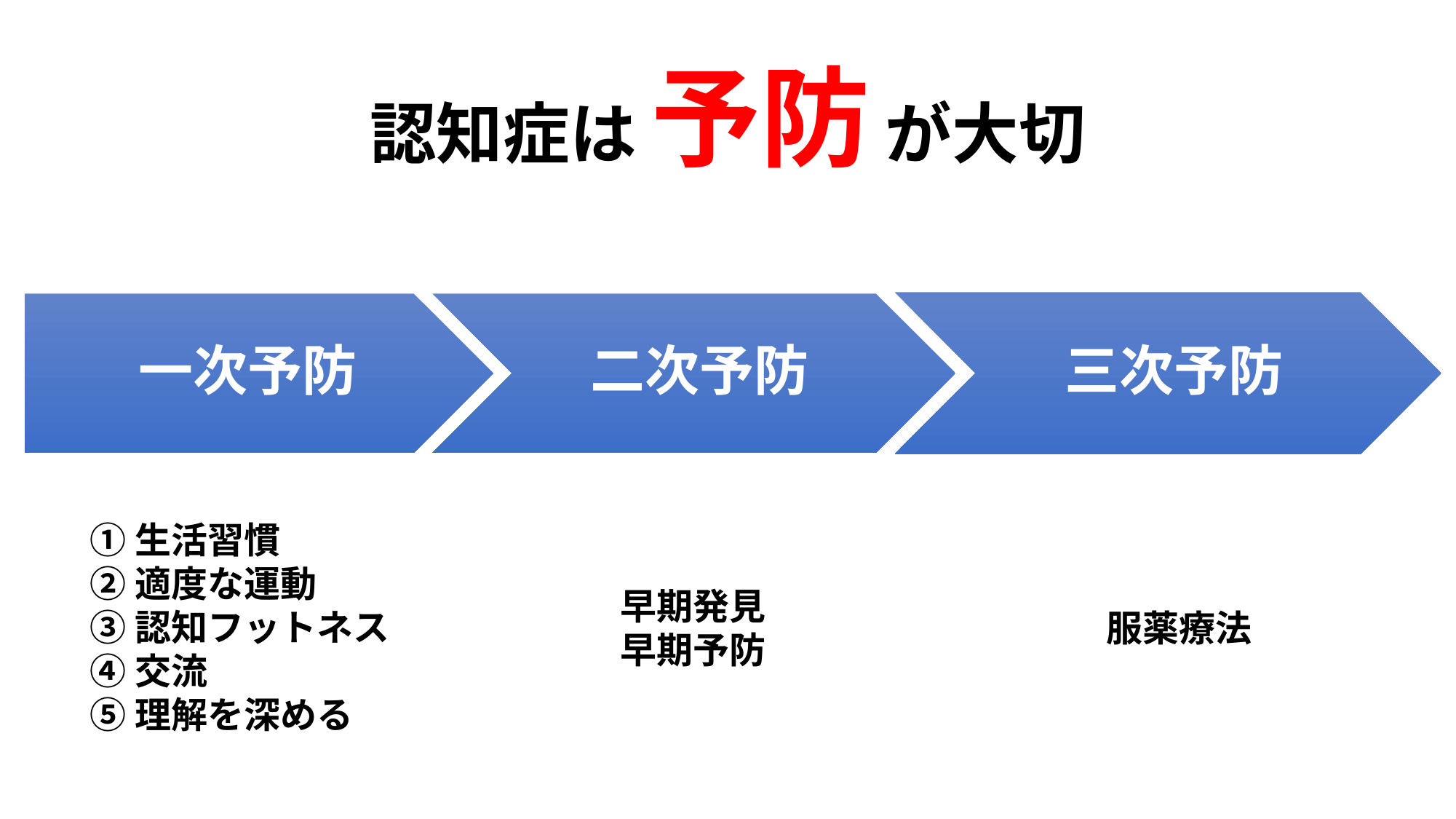

# 認知症は 予防 が大切
一次予防
二次予防
三次予防
①生活習慣
②適度な運動
③認知フットネス
④交流
⑤理解を深める
早期発見
早期予防
服薬療法